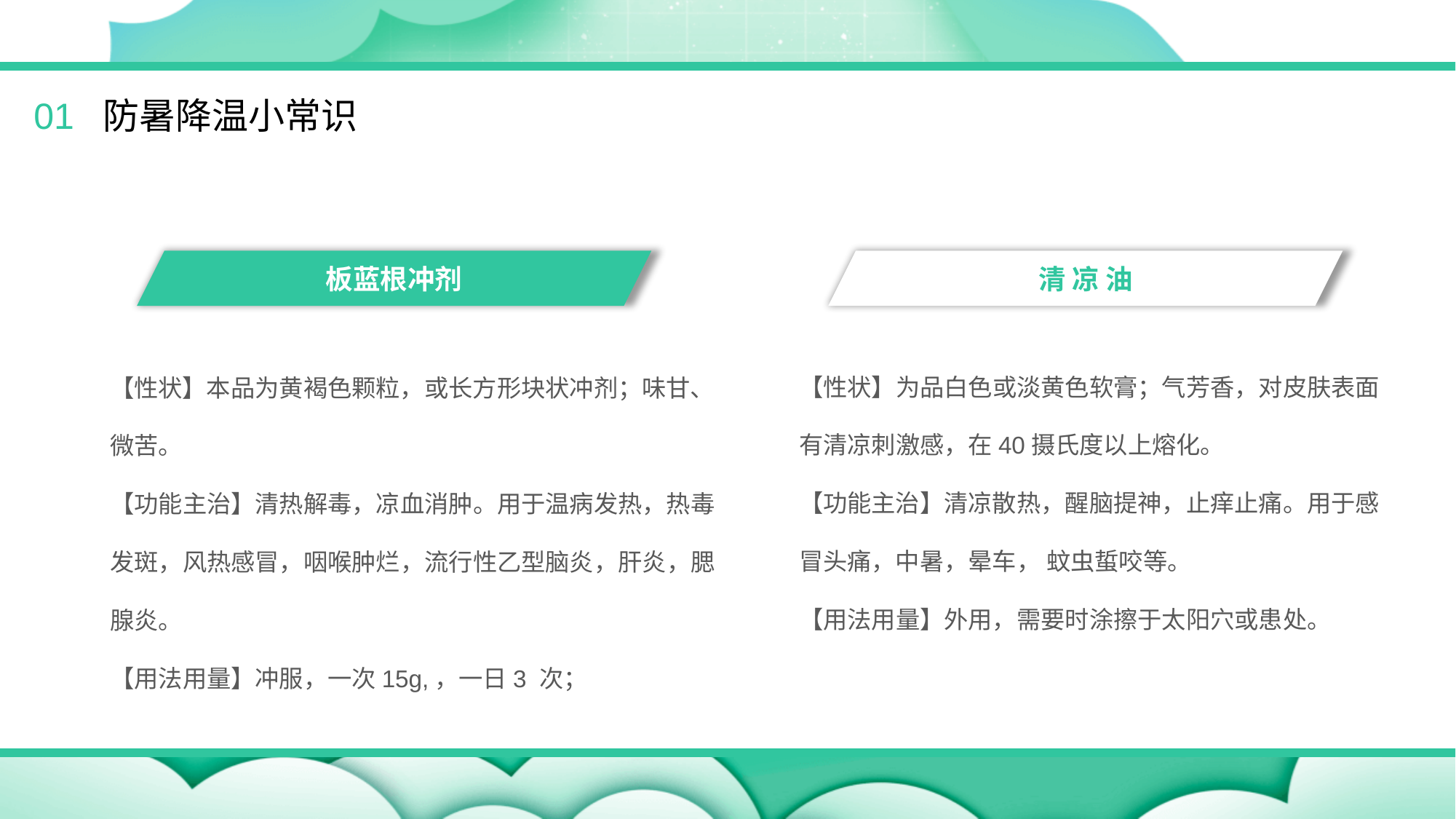

01  防暑降温小常识
板蓝根冲剂
【性状】本品为黄褐色颗粒，或长方形块状冲剂；味甘、微苦。
【功能主治】清热解毒，凉血消肿。用于温病发热，热毒发斑，风热感冒，咽喉肿烂，流行性乙型脑炎，肝炎，腮腺炎。
【用法用量】冲服，一次15g,，一日3 次；
清 凉 油
【性状】为品白色或淡黄色软膏；气芳香，对皮肤表面有清凉刺激感，在40摄氏度以上熔化。
【功能主治】清凉散热，醒脑提神，止痒止痛。用于感冒头痛，中暑，晕车， 蚊虫蜇咬等。
【用法用量】外用，需要时涂擦于太阳穴或患处。